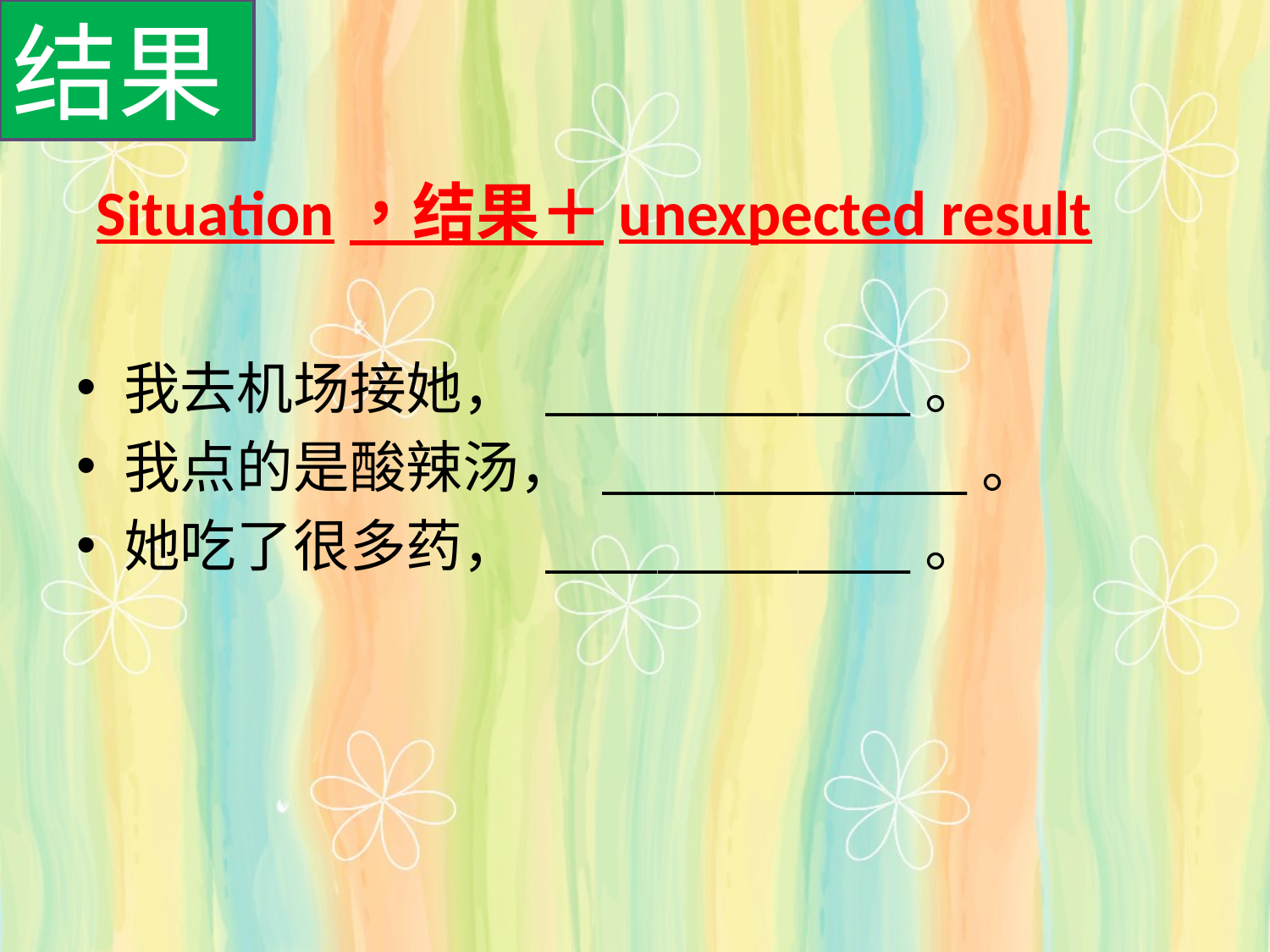

结果
Situation，结果＋unexpected result
我去机场接她， _____________。
我点的是酸辣汤， _____________。
她吃了很多药， _____________。